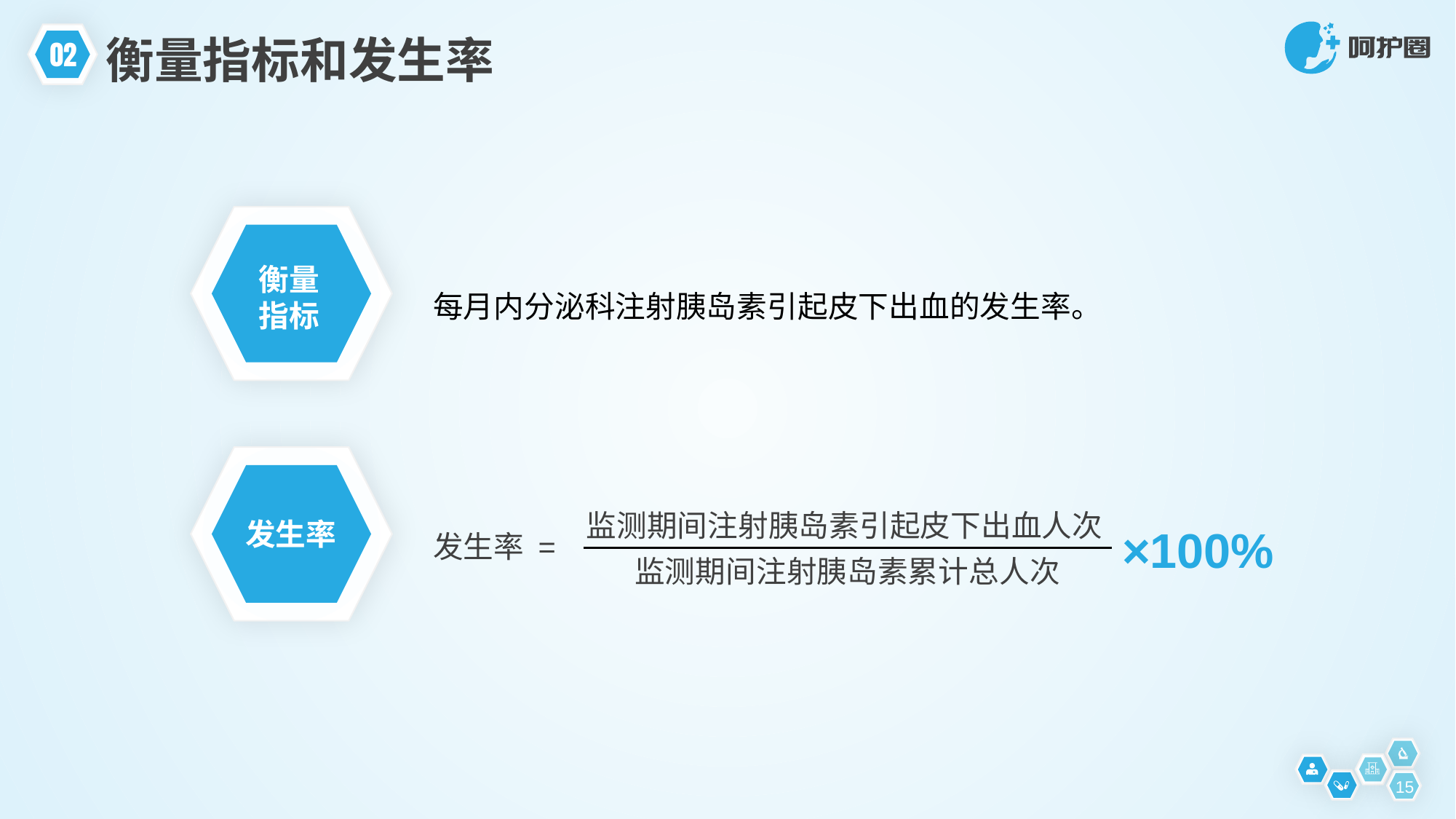

02
衡量指标和发生率

衡量
指标
每月内分泌科注射胰岛素引起皮下出血的发生率。

发生率
监测期间注射胰岛素引起皮下出血人次
发生率 =
监测期间注射胰岛素累计总人次
×100%